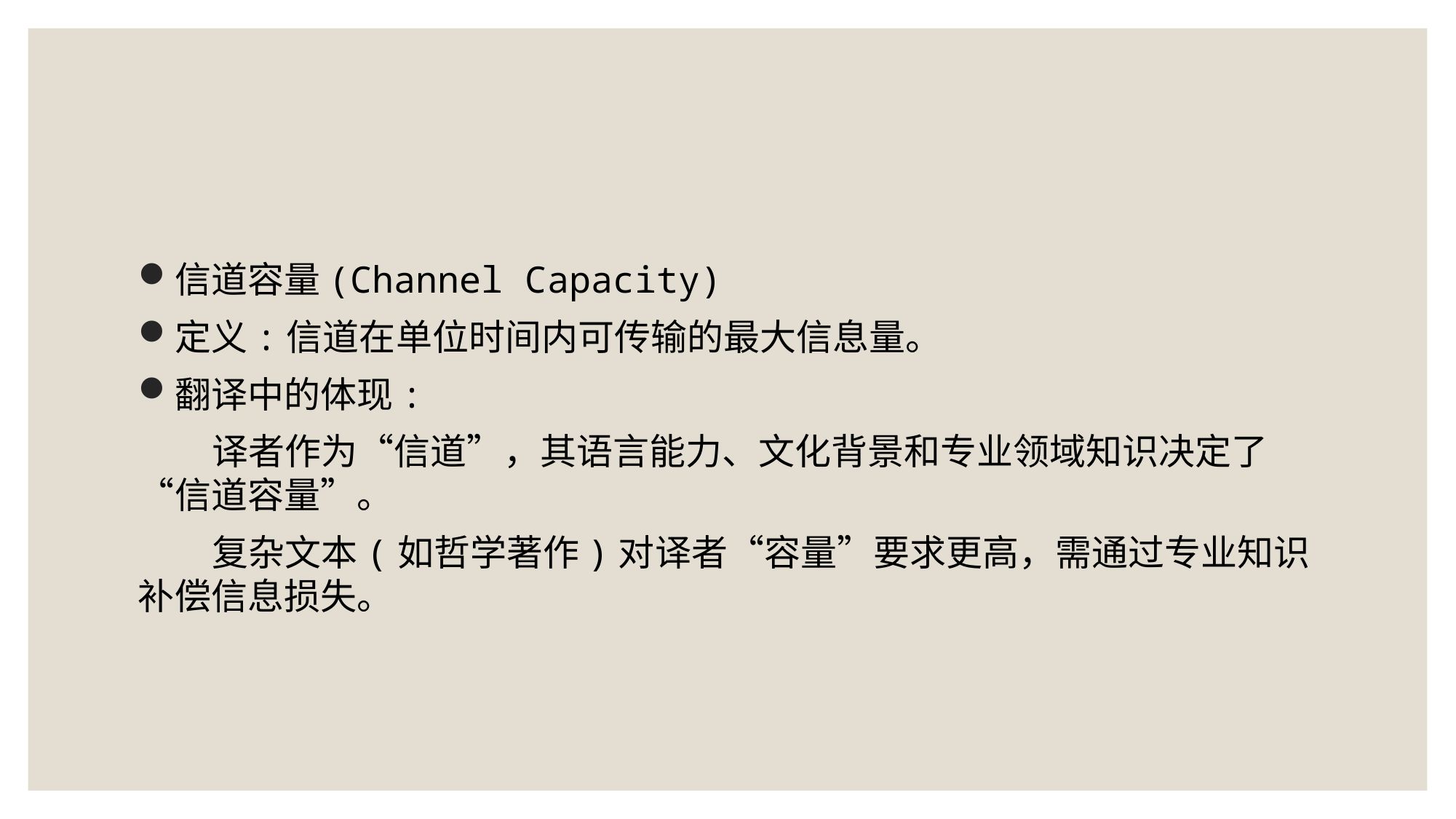

#
信道容量(Channel Capacity)
定义:信道在单位时间内可传输的最大信息量。
翻译中的体现:
        译者作为“信道”，其语言能力、文化背景和专业领域知识决定了“信道容量”。
        复杂文本(如哲学著作)对译者“容量”要求更高，需通过专业知识补偿信息损失。